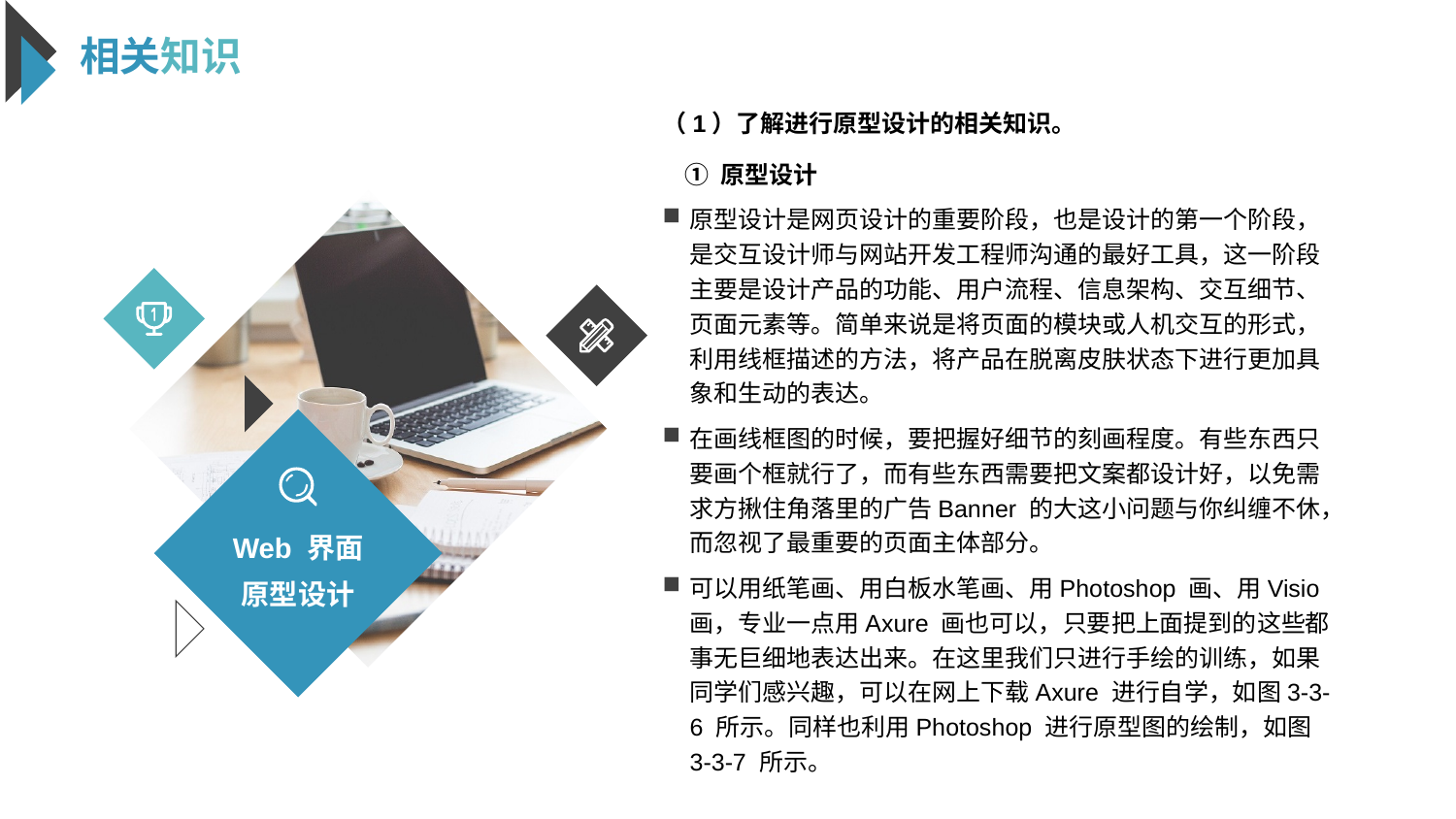

相关知识

（1）了解进行原型设计的相关知识。
    ① 原型设计
原型设计是网页设计的重要阶段，也是设计的第一个阶段，是交互设计师与网站开发工程师沟通的最好工具，这一阶段主要是设计产品的功能、用户流程、信息架构、交互细节、页面元素等。简单来说是将页面的模块或人机交互的形式，利用线框描述的方法，将产品在脱离皮肤状态下进行更加具象和生动的表达。
在画线框图的时候，要把握好细节的刻画程度。有些东西只要画个框就行了，而有些东西需要把文案都设计好，以免需求方揪住角落里的广告Banner 的大这小问题与你纠缠不休，而忽视了最重要的页面主体部分。
可以用纸笔画、用白板水笔画、用Photoshop 画、用Visio 画，专业一点用Axure 画也可以，只要把上面提到的这些都事无巨细地表达出来。在这里我们只进行手绘的训练，如果同学们感兴趣，可以在网上下载Axure 进行自学，如图3-3-6 所示。同样也利用Photoshop 进行原型图的绘制，如图3-3-7 所示。

Web 界面
原型设计